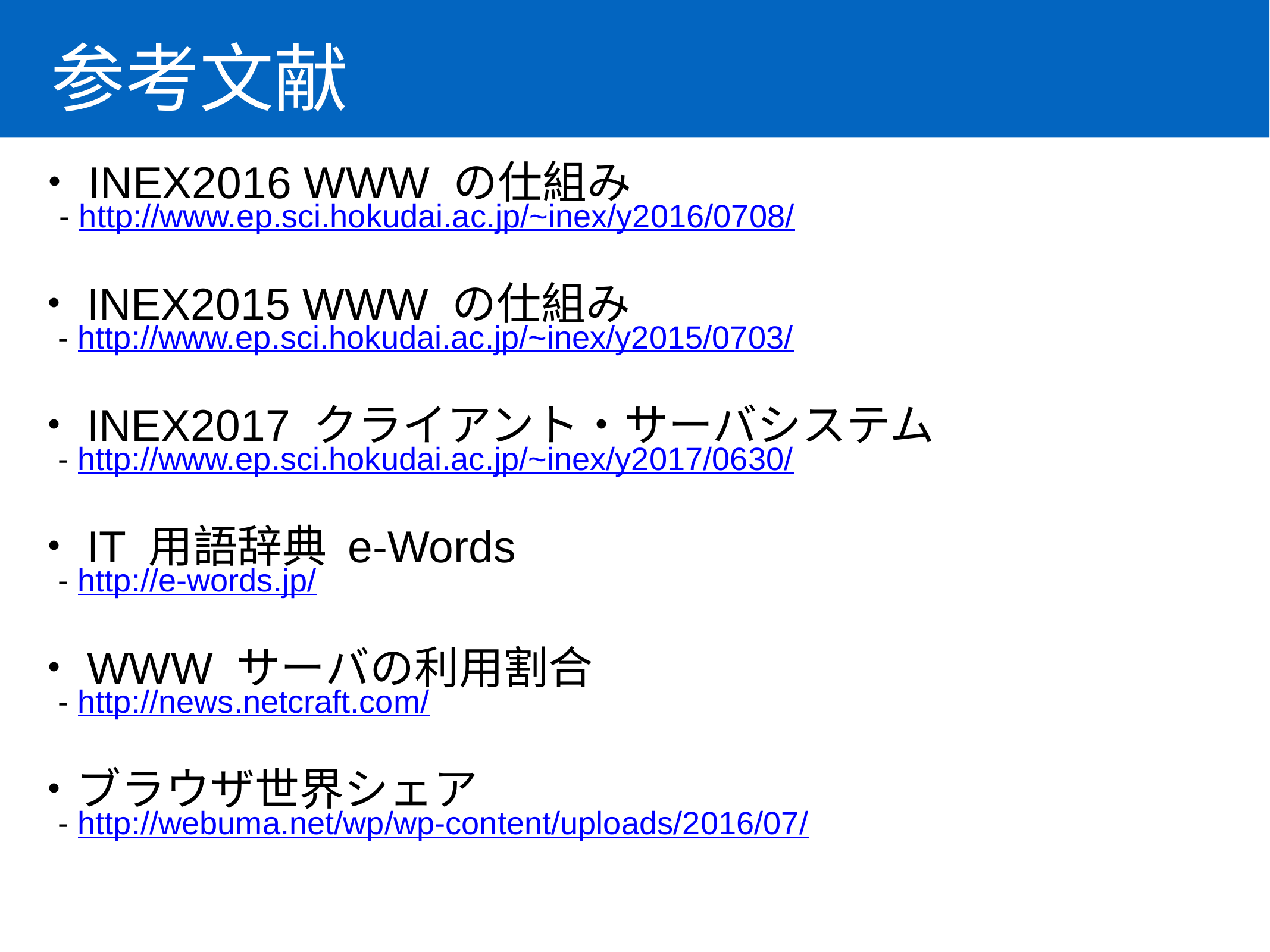

参考文献

 ・INEX2016 WWW の仕組み
　 - http://www.ep.sci.hokudai.ac.jp/~inex/y2016/0708/
 ・INEX2015 WWW の仕組み
　 - http://www.ep.sci.hokudai.ac.jp/~inex/y2015/0703/
 ・INEX2017 クライアント・サーバシステム
　 - http://www.ep.sci.hokudai.ac.jp/~inex/y2017/0630/
 ・IT 用語辞典 e-Words
　 - http://e-words.jp/
 ・WWW サーバの利用割合
　 - http://news.netcraft.com/
 ・ブラウザ世界シェア
　 - http://webuma.net/wp/wp-content/uploads/2016/07/